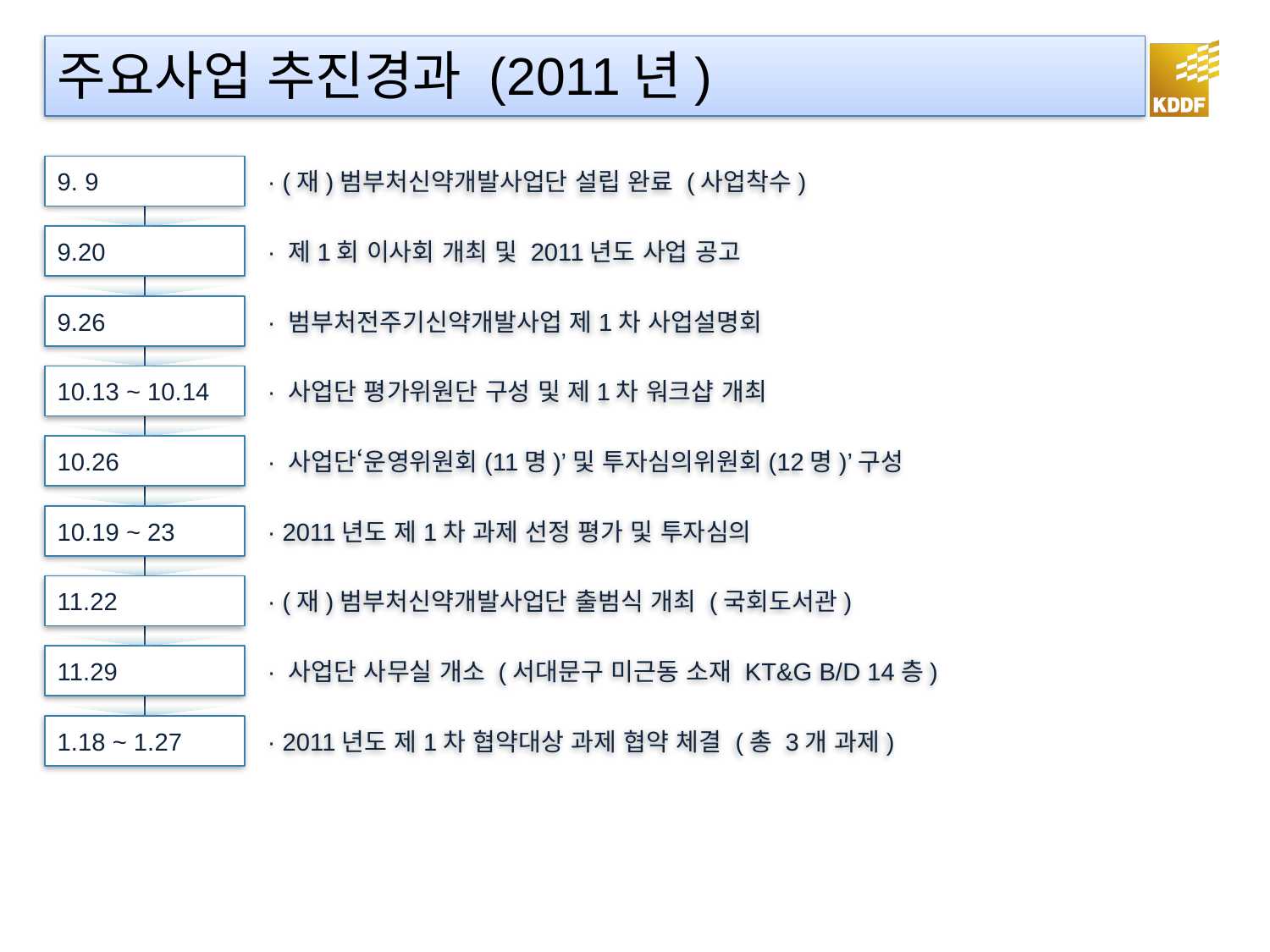

주요사업 추진경과 (2011년)
9. 9
· (재)범부처신약개발사업단 설립 완료 (사업착수)

9.20
· 제1회 이사회 개최 및 2011년도 사업 공고

9.26
· 범부처전주기신약개발사업 제1차 사업설명회

10.13 ~ 10.14
· 사업단 평가위원단 구성 및 제1차 워크샵 개최

10.26
· 사업단‘운영위원회(11명)’및 투자심의위원회(12명)’구성

10.19 ~ 23
· 2011년도 제1차 과제 선정 평가 및 투자심의

11.22
· (재)범부처신약개발사업단 출범식 개최 (국회도서관)

11.29
· 사업단 사무실 개소 (서대문구 미근동 소재 KT&G B/D 14층)

1.18 ~ 1.27
· 2011년도 제1차 협약대상 과제 협약 체결 (총 3개 과제)